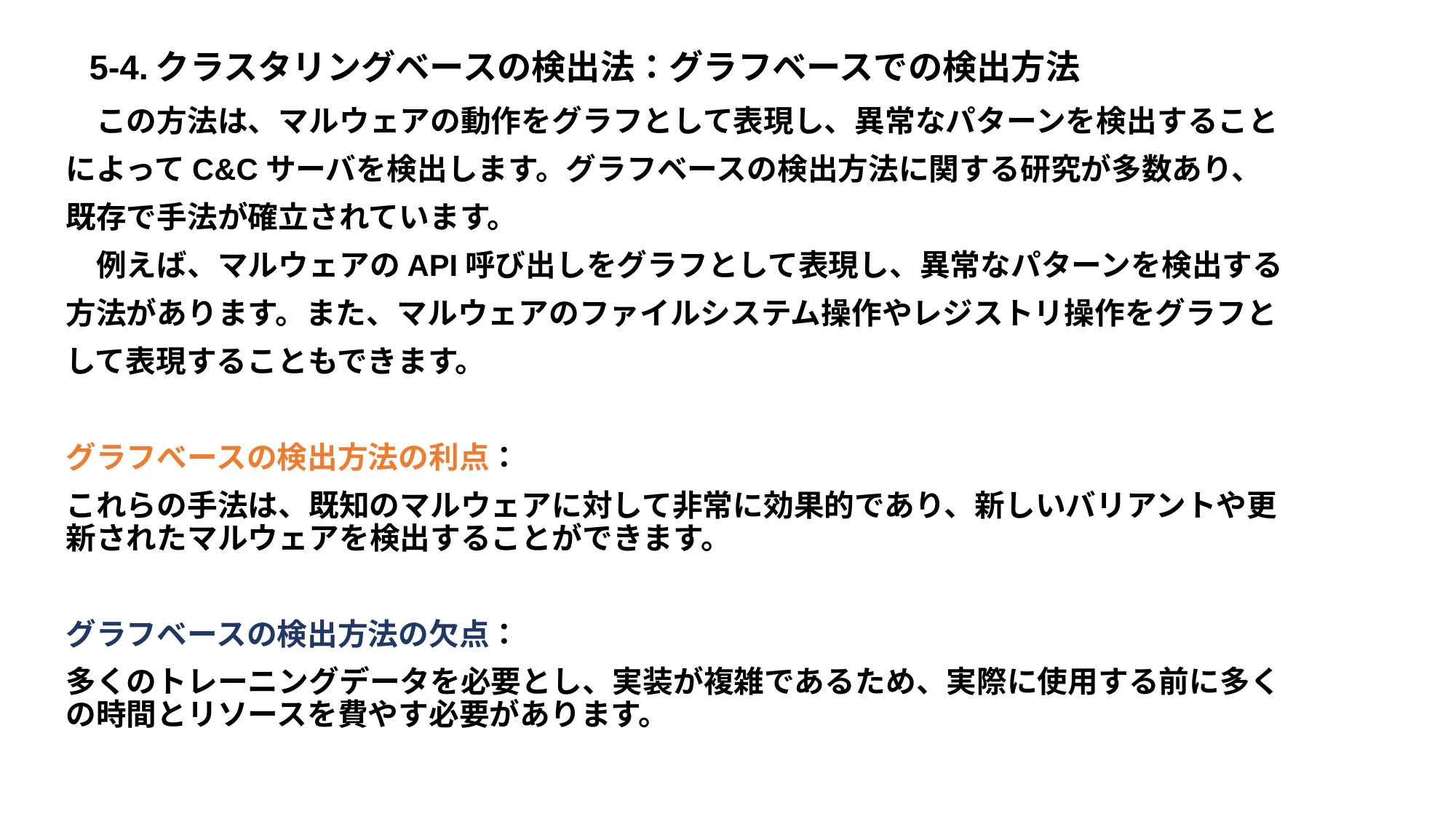

# 5-4.クラスタリングベースの検出法：グラフベースでの検出方法
　この方法は、マルウェアの動作をグラフとして表現し、異常なパターンを検出すること
によってC&Cサーバを検出します。グラフベースの検出方法に関する研究が多数あり、
既存で手法が確立されています。
　例えば、マルウェアのAPI呼び出しをグラフとして表現し、異常なパターンを検出する
方法があります。また、マルウェアのファイルシステム操作やレジストリ操作をグラフと
して表現することもできます。

グラフべースの検出方法の利点：
これらの手法は、既知のマルウェアに対して非常に効果的であり、新しいバリアントや更新されたマルウェアを検出することができます。

グラフベースの検出方法の欠点：
多くのトレーニングデータを必要とし、実装が複雑であるため、実際に使用する前に多くの時間とリソースを費やす必要があります。